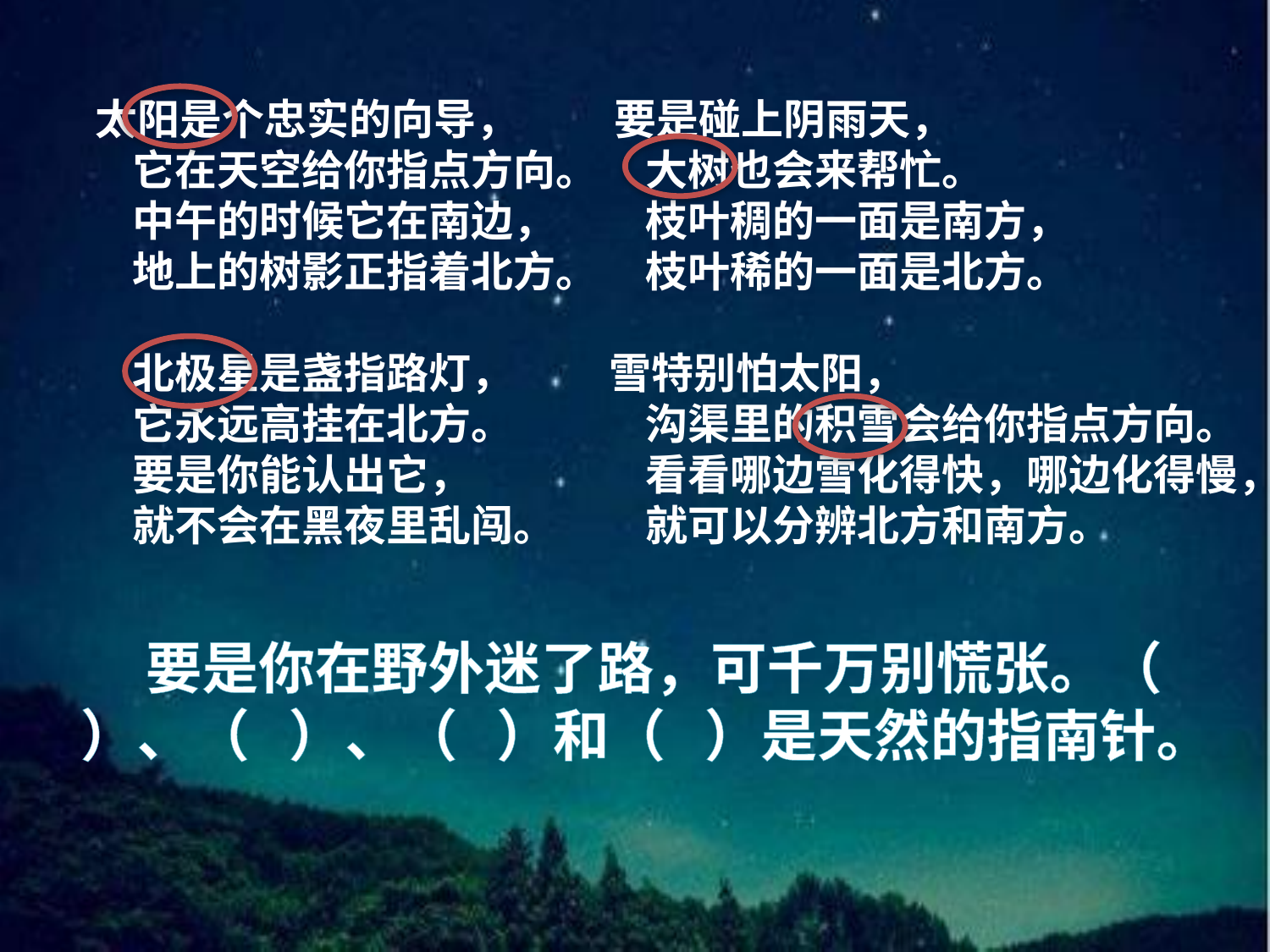

太阳是个忠实的向导，
　　它在天空给你指点方向。
　　中午的时候它在南边，
　　地上的树影正指着北方。

　　北极星是盏指路灯，
　　它永远高挂在北方。
　　要是你能认出它，
　　就不会在黑夜里乱闯。

     要是碰上阴雨天，
　　大树也会来帮忙。
　　枝叶稠的一面是南方，
　　枝叶稀的一面是北方。

    雪特别怕太阳，
　　沟渠里的积雪会给你指点方向。
　　看看哪边雪化得快，哪边化得慢，
　　就可以分辨北方和南方。

     要是你在野外迷了路，可千万别慌张。（   ）、（   ）、（   ）和（   ）是天然的指南针。